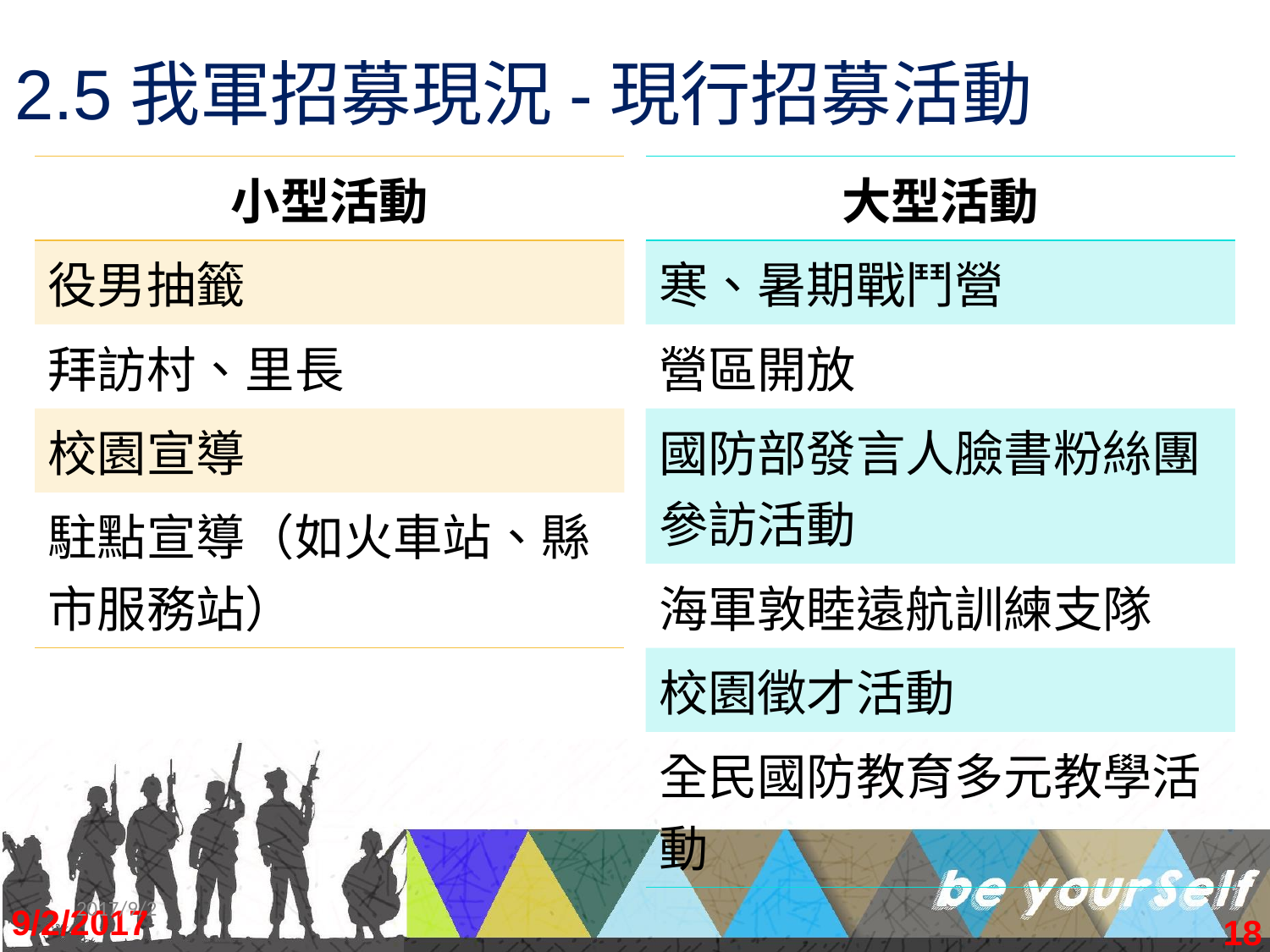

# 2.5我軍招募現況-現行招募活動
| 小型活動 |
| --- |
| 役男抽籤 |
| 拜訪村、里長 |
| 校園宣導 |
| 駐點宣導（如火車站、縣市服務站） |
| 大型活動 |
| --- |
| 寒、暑期戰鬥營 |
| 營區開放 |
| 國防部發言人臉書粉絲團參訪活動 |
| 海軍敦睦遠航訓練支隊 |
| 校園徵才活動 |
| 全民國防教育多元教學活動 |
2017/9/2